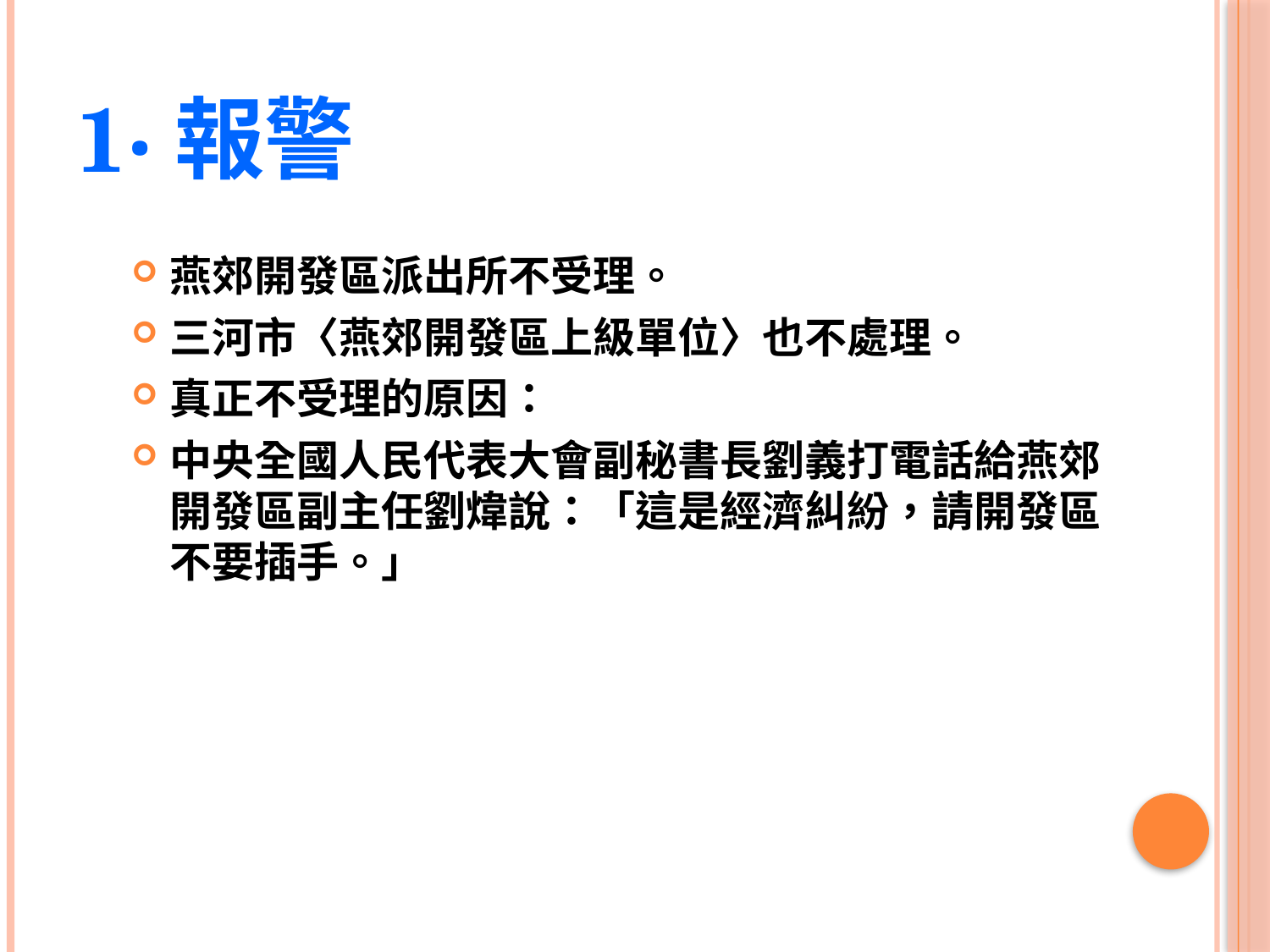

# 1‧報警
燕郊開發區派出所不受理。
三河市〈燕郊開發區上級單位〉也不處理。
真正不受理的原因：
中央全國人民代表大會副秘書長劉義打電話給燕郊開發區副主任劉煒說：「這是經濟糾紛，請開發區不要插手。」